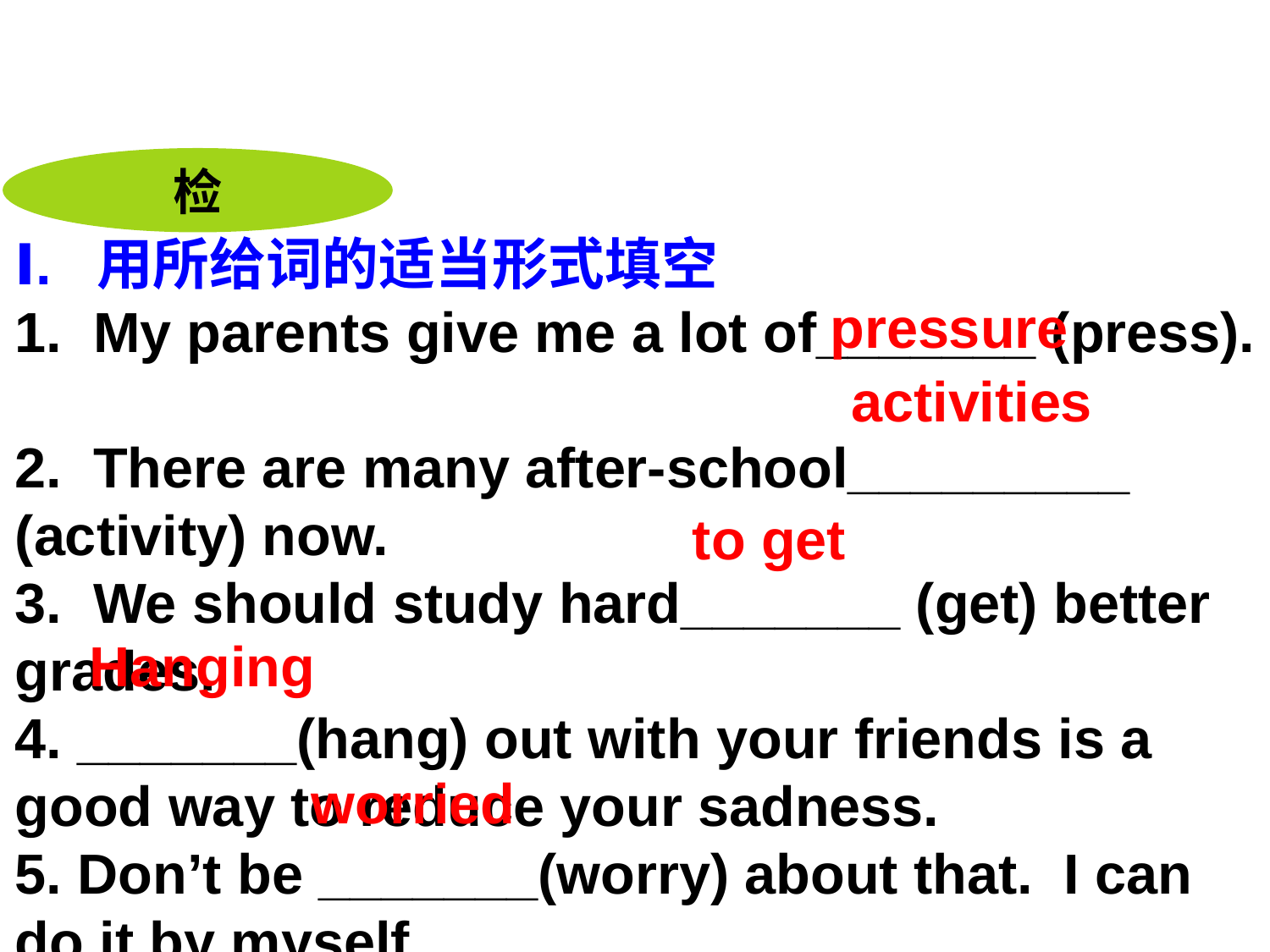

检
Ⅰ.  用所给词的适当形式填空
1.  My parents give me a lot of_______ (press).
2.  There are many after-school_________ (activity) now.
3.  We should study hard_______ (get) better grades.
4. _______(hang) out with your friends is a good way to reduce your sadness.
5. Don’t be _______(worry) about that.  I can do it by myself.
pressure
activities
to get
Hanging
worried